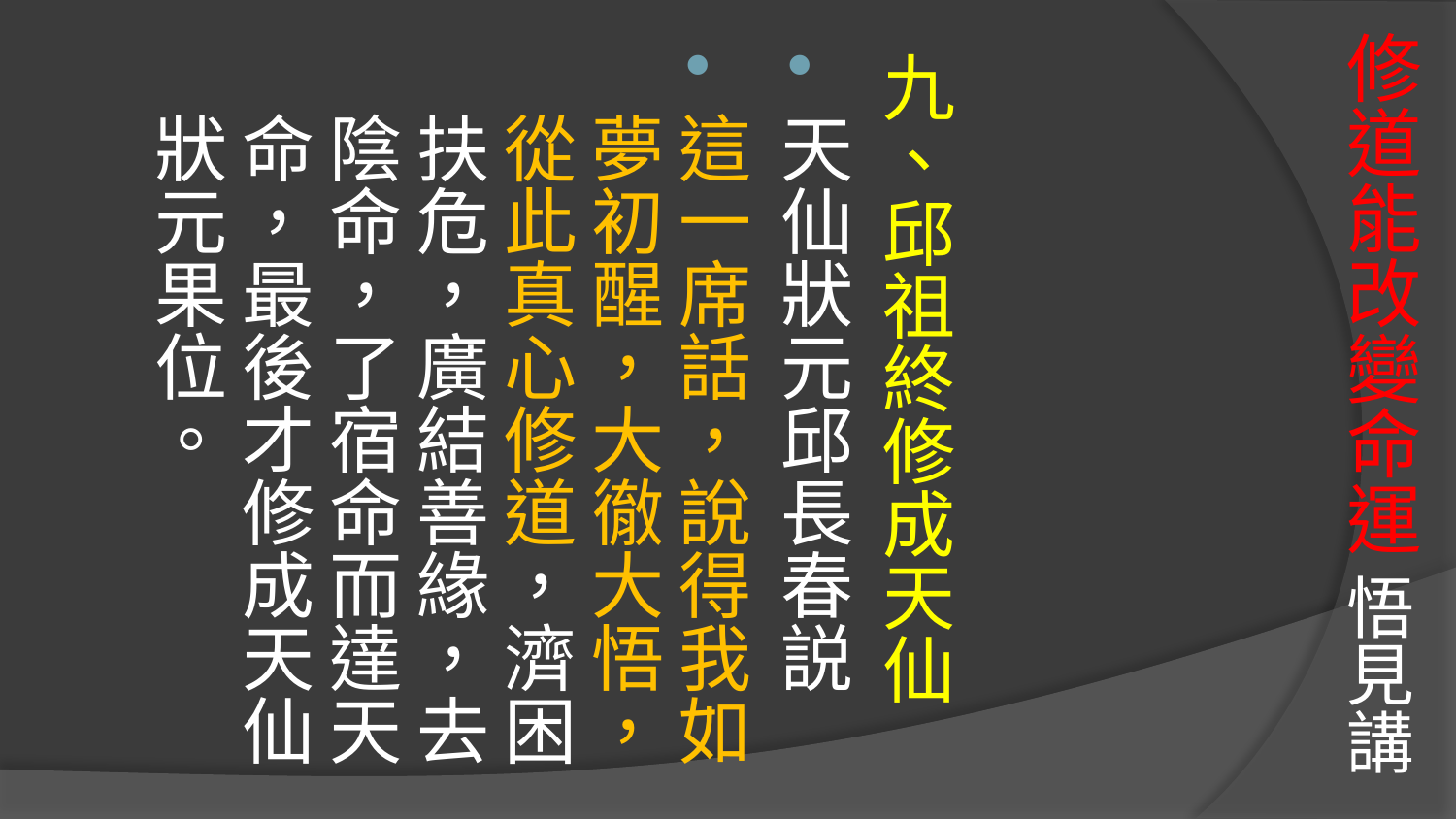

# 修道能改變命運 悟見講
九、邱祖終修成天仙
天仙狀元邱長春説
這一席話，說得我如夢初醒，大徹大悟，從此真心修道，濟困扶危，廣結善緣，去陰命，了宿命而達天命，最後才修成天仙狀元果位。